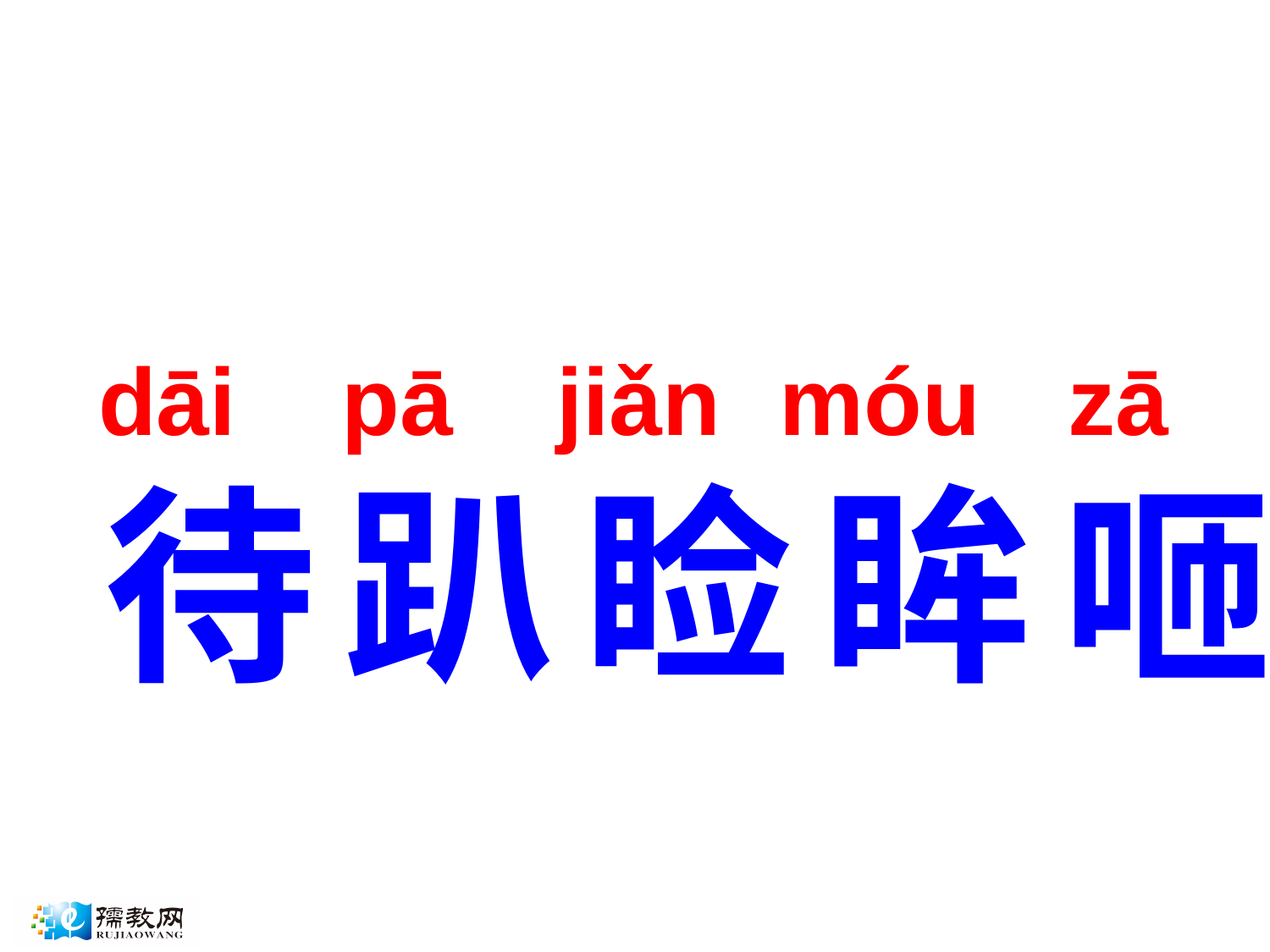

dāi
pā
jiǎn
móu
zā
待
趴
睑
眸
咂